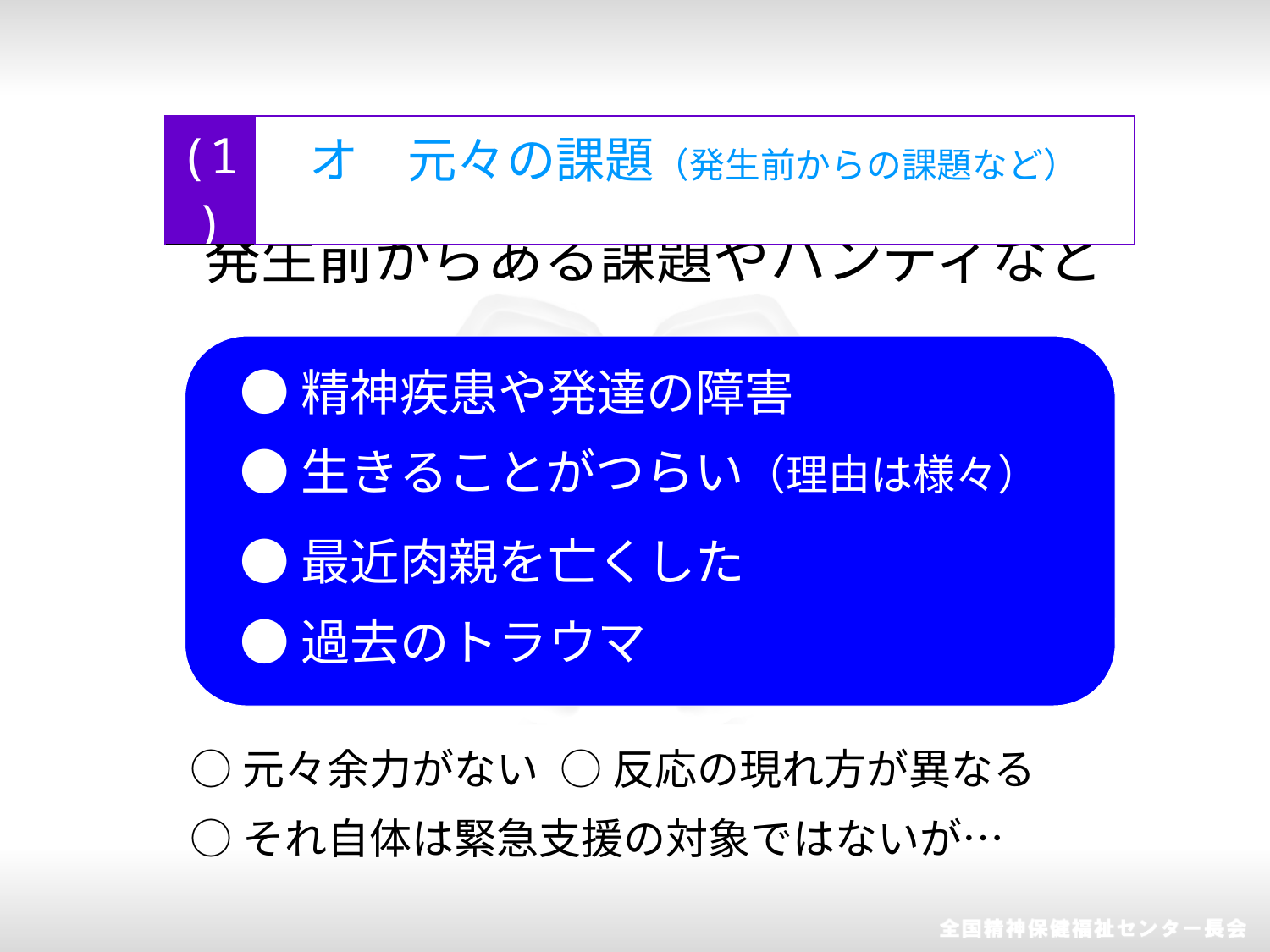

| (1) | オ　元々の課題（発生前からの課題など） |
| --- | --- |
発生前からある課題やハンディなど

●精神疾患や発達の障害
●生きることがつらい（理由は様々）
●最近肉親を亡くした
●過去のトラウマ
○元々余力がない
○反応の現れ方が異なる
○それ自体は緊急支援の対象ではないが…